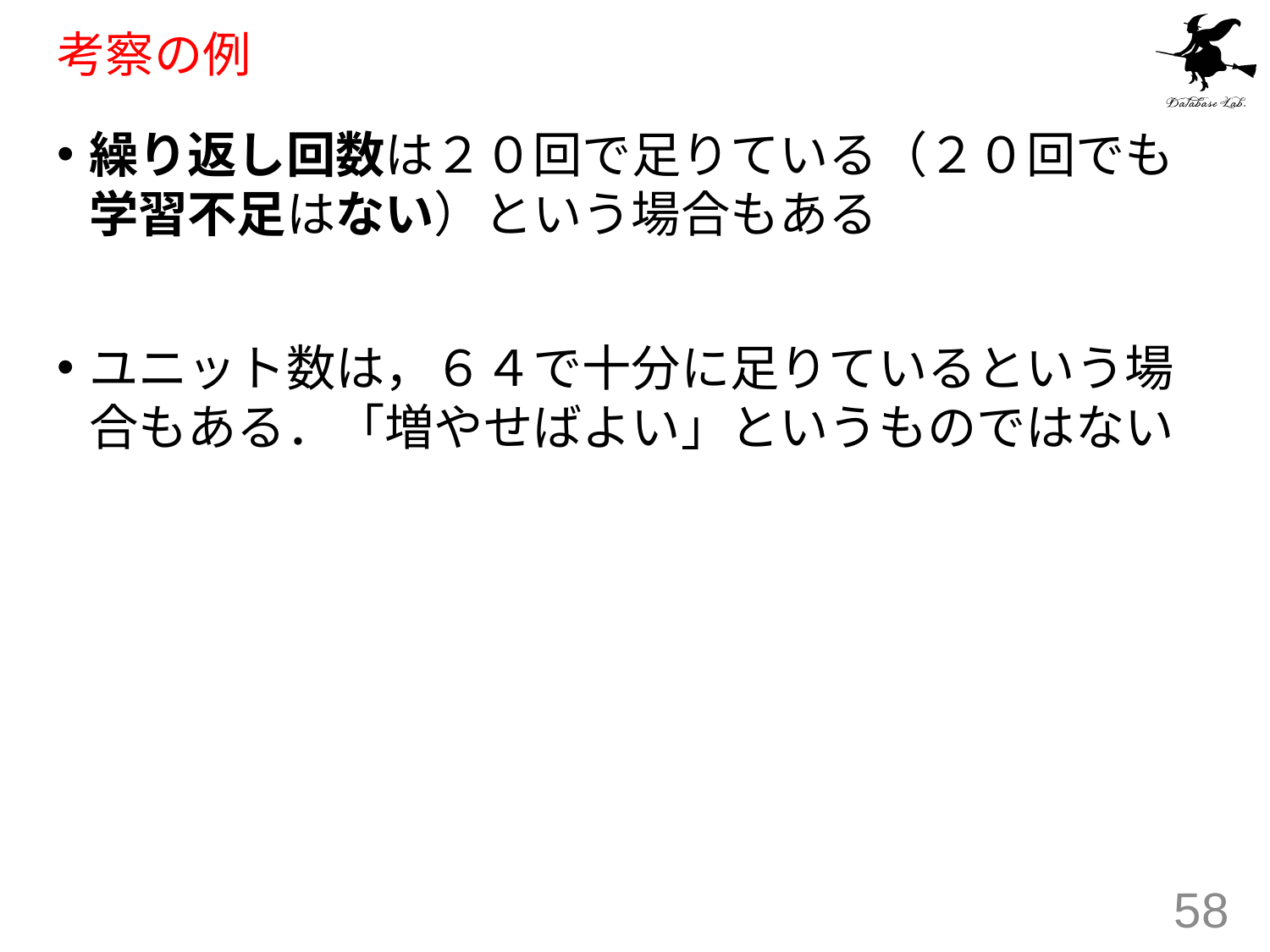

# 考察の例
繰り返し回数は２０回で足りている（２０回でも学習不足はない）という場合もある

ユニット数は，６４で十分に足りているという場合もある．「増やせばよい」というものではない
58